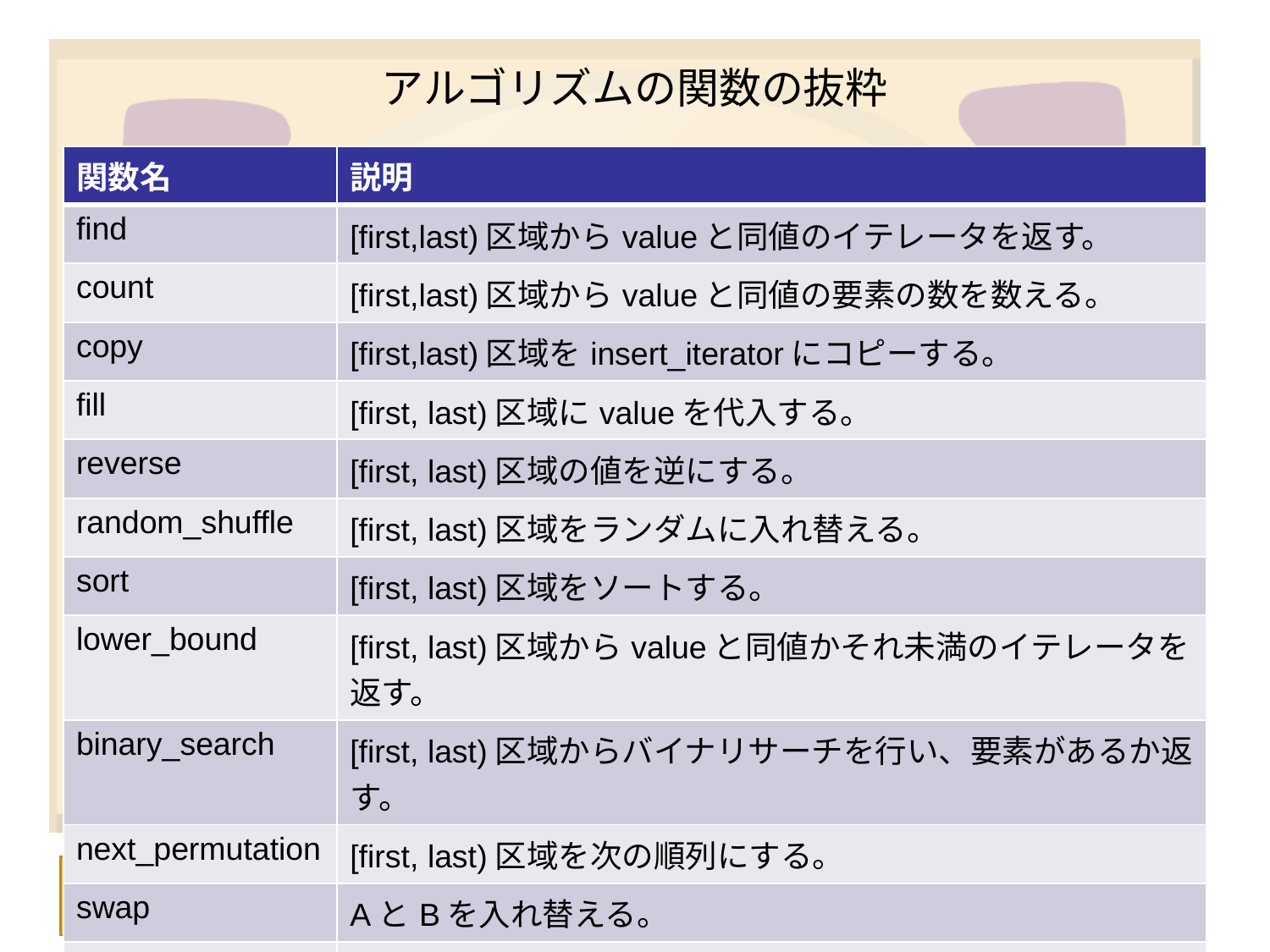

# アルゴリズムの関数の抜粋
| 関数名 | 説明 |
| --- | --- |
| find | [first,last)区域からvalueと同値のイテレータを返す。 |
| count | [first,last)区域からvalueと同値の要素の数を数える。 |
| copy | [first,last)区域をinsert\_iteratorにコピーする。 |
| fill | [first, last)区域にvalueを代入する。 |
| reverse | [first, last)区域の値を逆にする。 |
| random\_shuffle | [first, last)区域をランダムに入れ替える。 |
| sort | [first, last)区域をソートする。 |
| lower\_bound | [first, last)区域からvalueと同値かそれ未満のイテレータを返す。 |
| binary\_search | [first, last)区域からバイナリサーチを行い、要素があるか返す。 |
| next\_permutation | [first, last)区域を次の順列にする。 |
| swap | AとBを入れ替える。 |
| max | AとBの大きい方を返す。 |